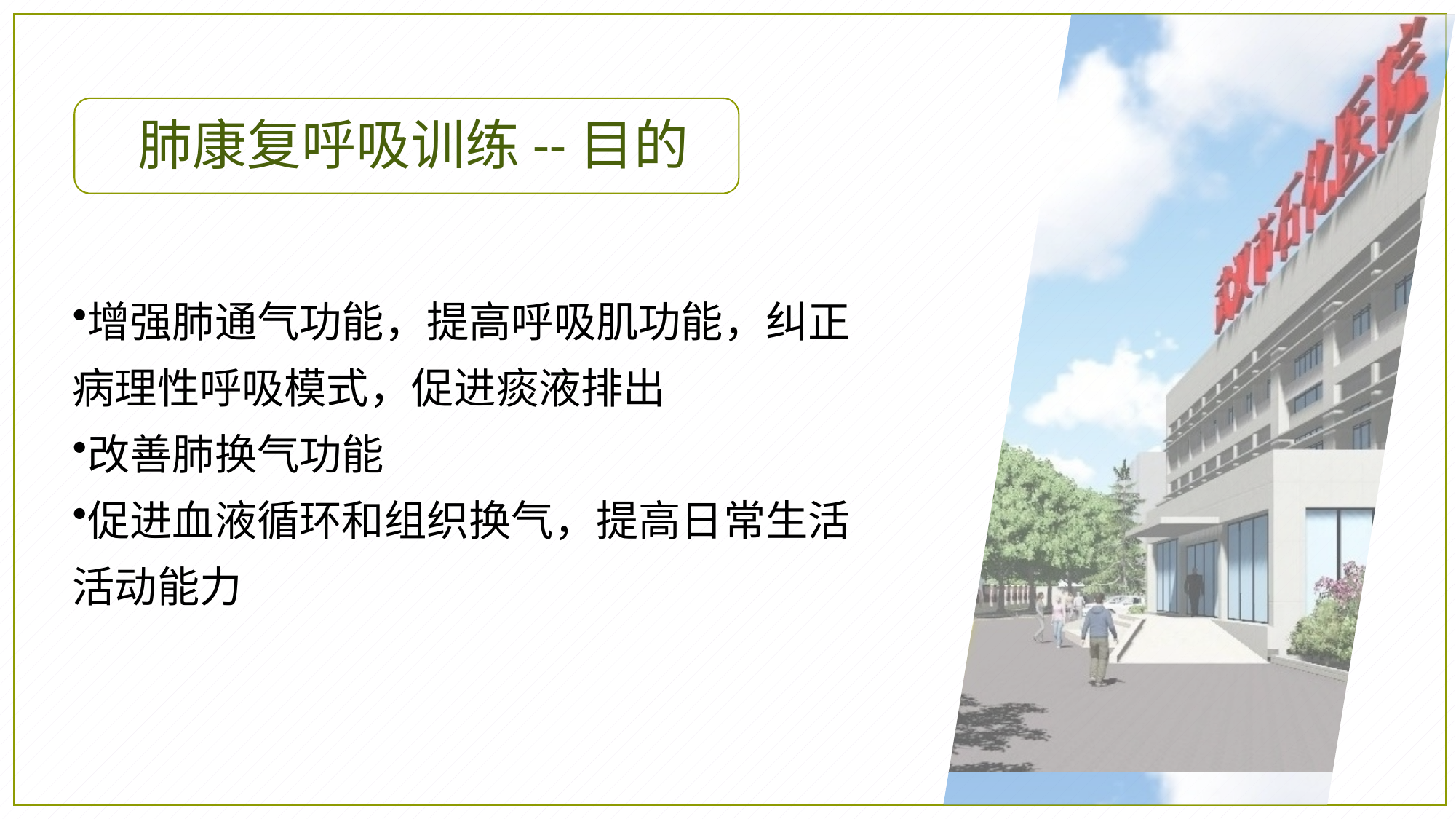

肺康复呼吸训练--目的
增强肺通气功能，提高呼吸肌功能，纠正病理性呼吸模式，促进痰液排出
改善肺换气功能
促进血液循环和组织换气，提高日常生活活动能力